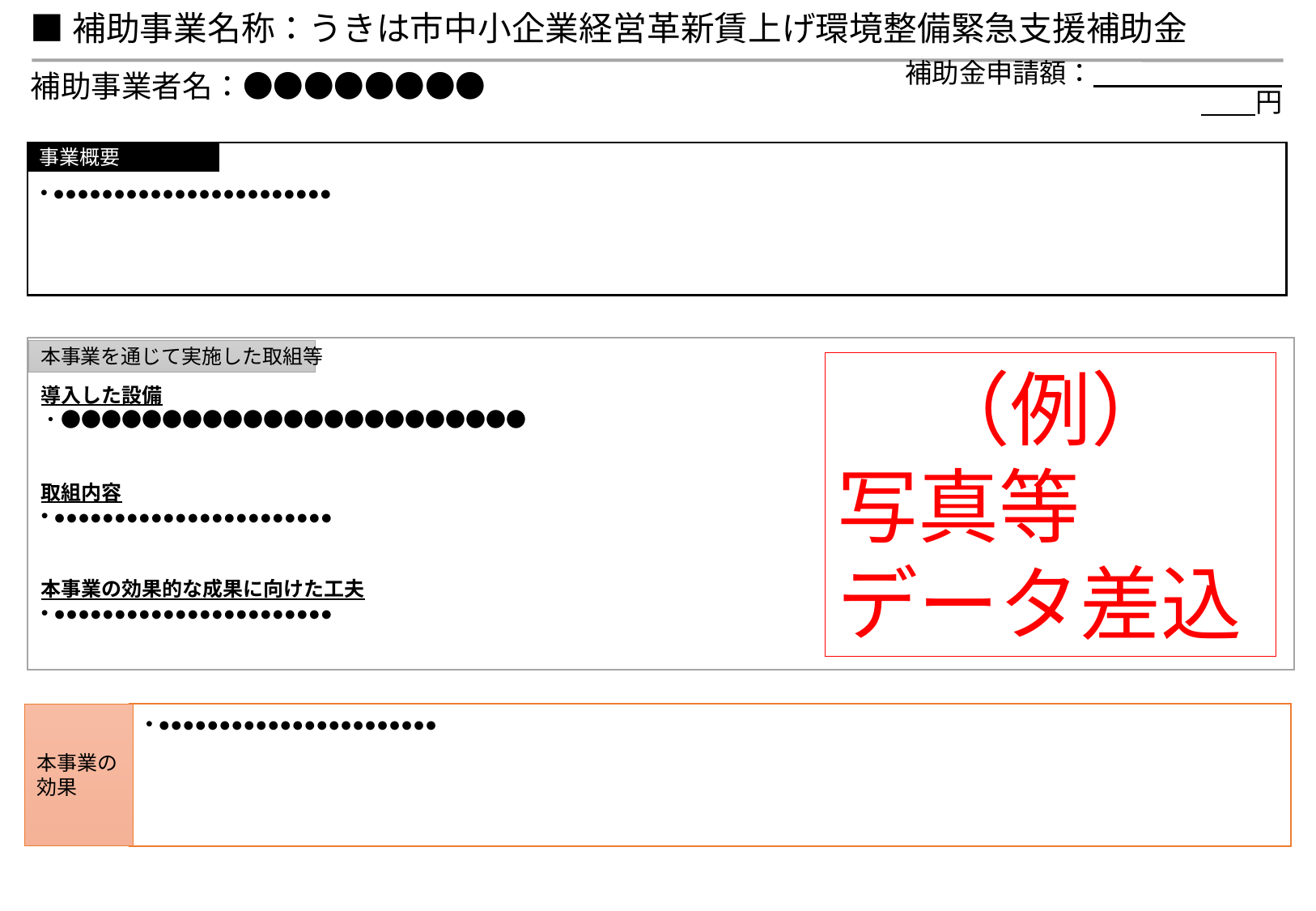

■補助事業名称：うきは市中小企業経営革新賃上げ環境整備緊急支援補助金
補助事業者名：●●●●●●●●
補助金申請額：　　　　　　　　　円

事業概要
●●●●●●●●●●●●●●●●●●●●●●●

本事業を通じて実施した取組等
（例）
写真等
データ差込
導入した設備
・●●●●●●●●●●●●●●●●●●●●●●●

取組内容
●●●●●●●●●●●●●●●●●●●●●●●

本事業の効果的な成果に向けた工夫
●●●●●●●●●●●●●●●●●●●●●●●
本事業の
効果

●●●●●●●●●●●●●●●●●●●●●●●